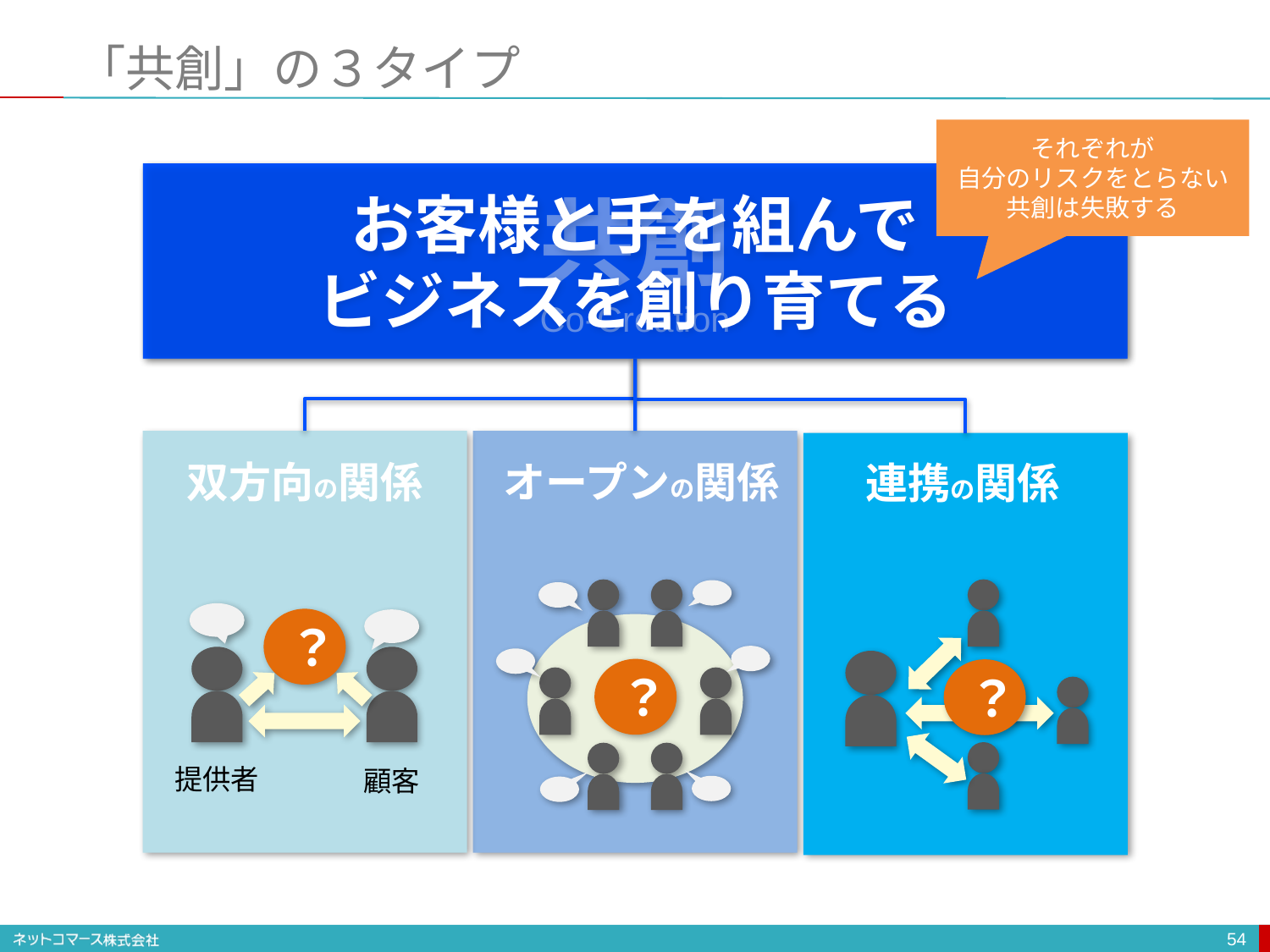

# 「共創」の３タイプ
それぞれが
自分のリスクをとらない
共創は失敗する
共創
Co-Creation
お客様と手を組んで
ビジネスを創り育てる

双方向の関係
オープンの関係
連携の関係

？

？
？

提供者
顧客

54